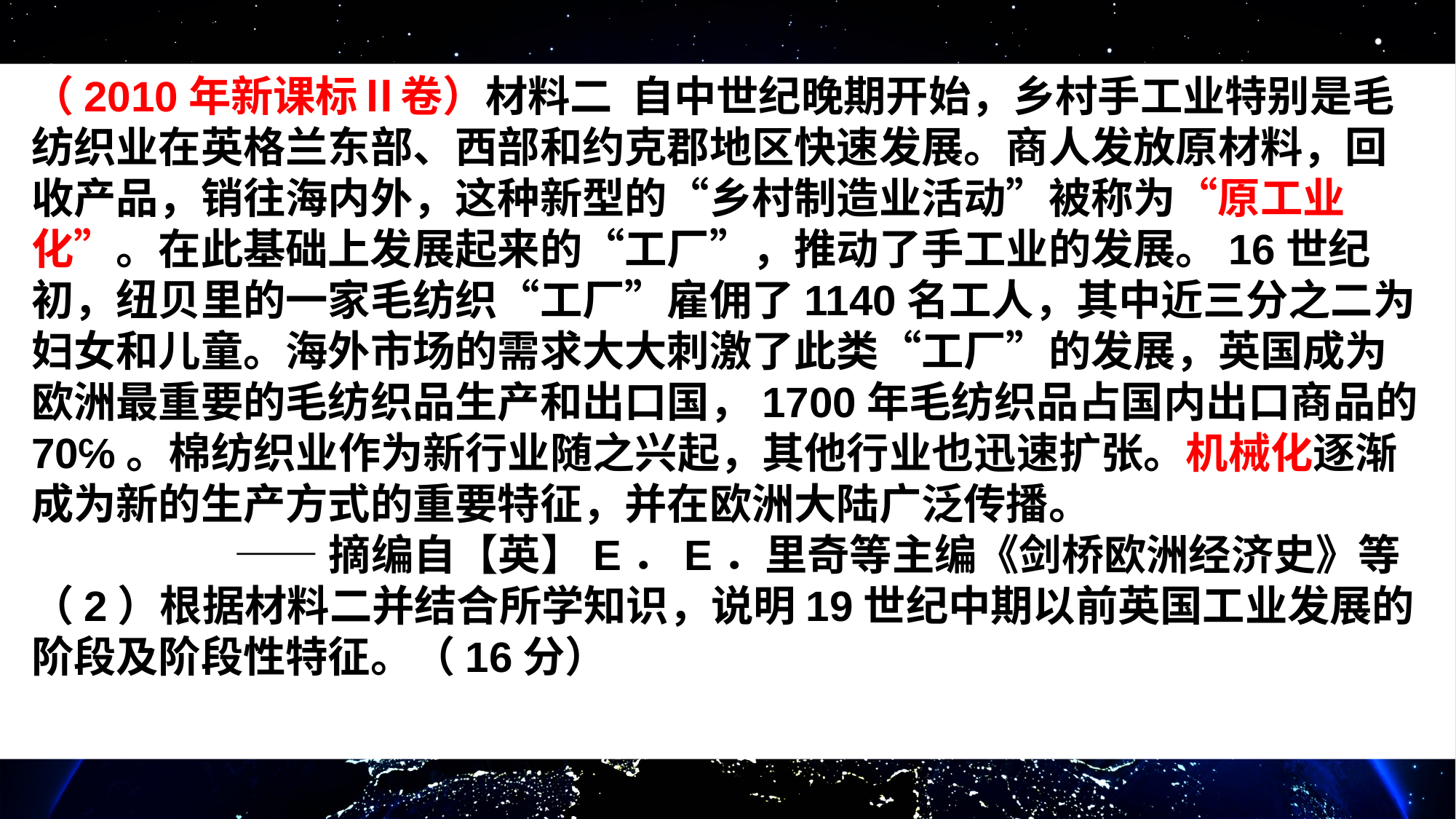

（2010年新课标Ⅱ卷）材料二  自中世纪晚期开始，乡村手工业特别是毛纺织业在英格兰东部、西部和约克郡地区快速发展。商人发放原材料，回收产品，销往海内外，这种新型的“乡村制造业活动”被称为“原工业化”。在此基础上发展起来的“工厂”，推动了手工业的发展。16世纪初，纽贝里的一家毛纺织“工厂”雇佣了1140名工人，其中近三分之二为妇女和儿童。海外市场的需求大大刺激了此类“工厂”的发展，英国成为欧洲最重要的毛纺织品生产和出口国，1700年毛纺织品占国内出口商品的70℅。棉纺织业作为新行业随之兴起，其他行业也迅速扩张。机械化逐渐成为新的生产方式的重要特征，并在欧洲大陆广泛传播。
                     ——摘编自【英】E．E．里奇等主编《剑桥欧洲经济史》等
（2）根据材料二并结合所学知识，说明19世纪中期以前英国工业发展的阶段及阶段性特征。（16分）